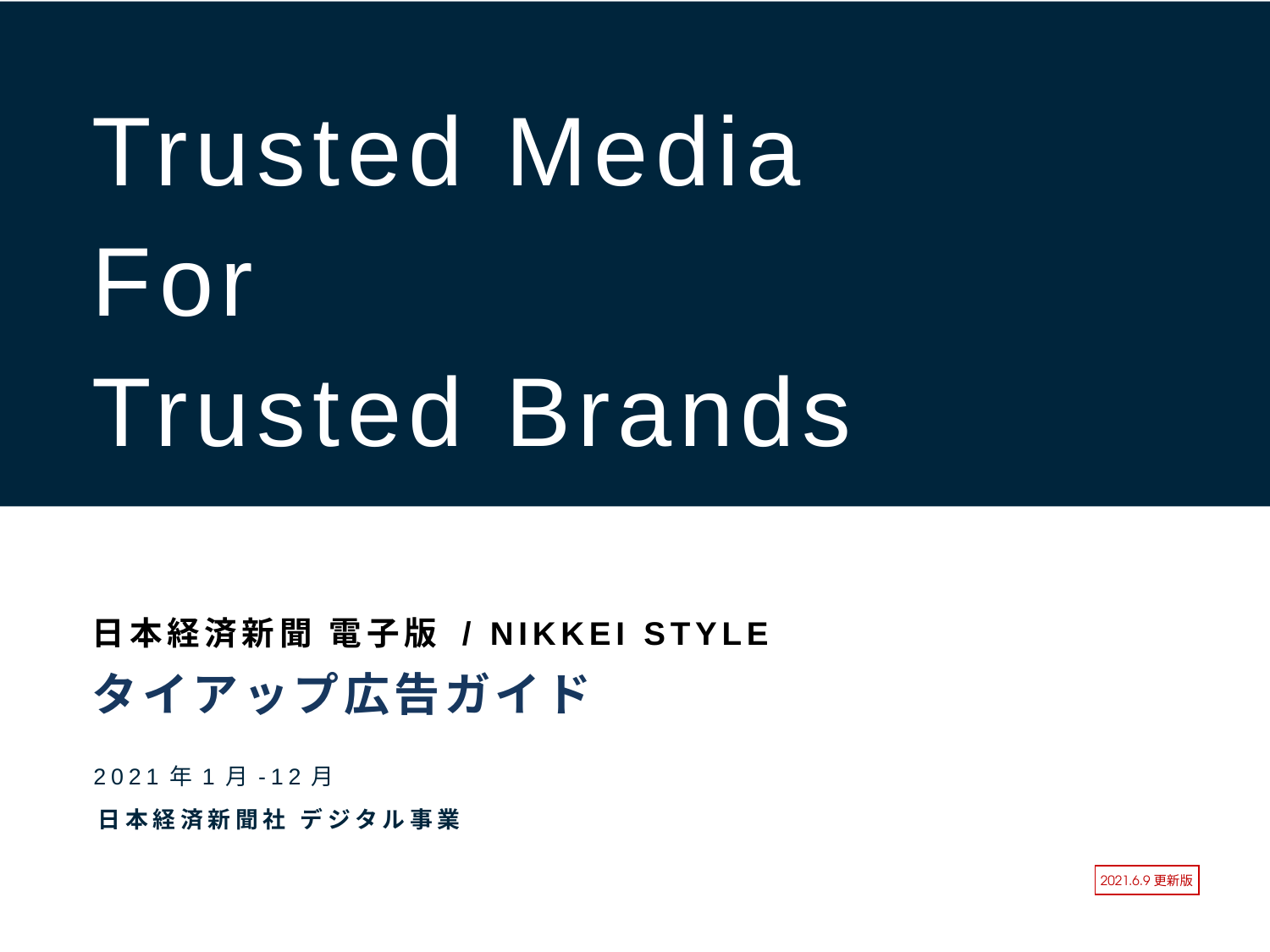

Trusted Media
For
Trusted Brands
日本経済新聞 電子版 / NIKKEI STYLE
タイアップ広告ガイド
2021年1月-12月
日本経済新聞社 デジタル事業

2021.6.9更新版